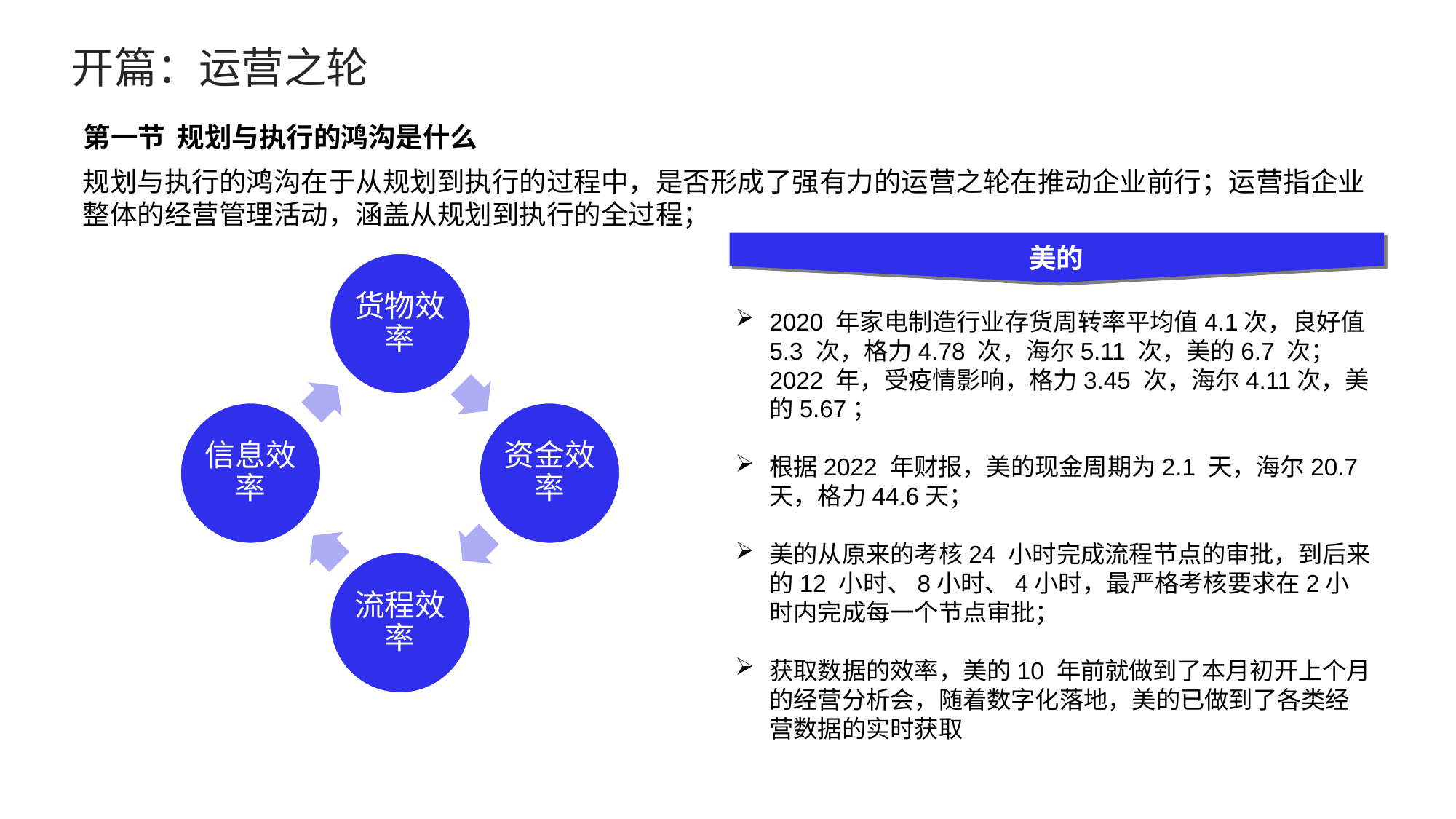

开篇：运营之轮
第一节  规划与执行的鸿沟是什么
规划与执行的鸿沟在于从规划到执行的过程中，是否形成了强有力的运营之轮在推动企业前行；运营指企业整体的经营管理活动，涵盖从规划到执行的全过程；

美的
货物效率

资金效率

流程效率

信息效率

2020 年家电制造行业存货周转率平均值4.1次，良好值5.3 次，格力4.78 次，海尔5.11 次，美的6.7 次；2022 年，受疫情影响，格力3.45 次，海尔4.11次，美的5.67；

根据2022 年财报，美的现金周期为2.1 天，海尔20.7 天，格力44.6天；

美的从原来的考核24 小时完成流程节点的审批，到后来的12 小时、8小时、4小时，最严格考核要求在2小时内完成每一个节点审批；

获取数据的效率，美的10 年前就做到了本月初开上个月的经营分析会，随着数字化落地，美的已做到了各类经营数据的实时获取